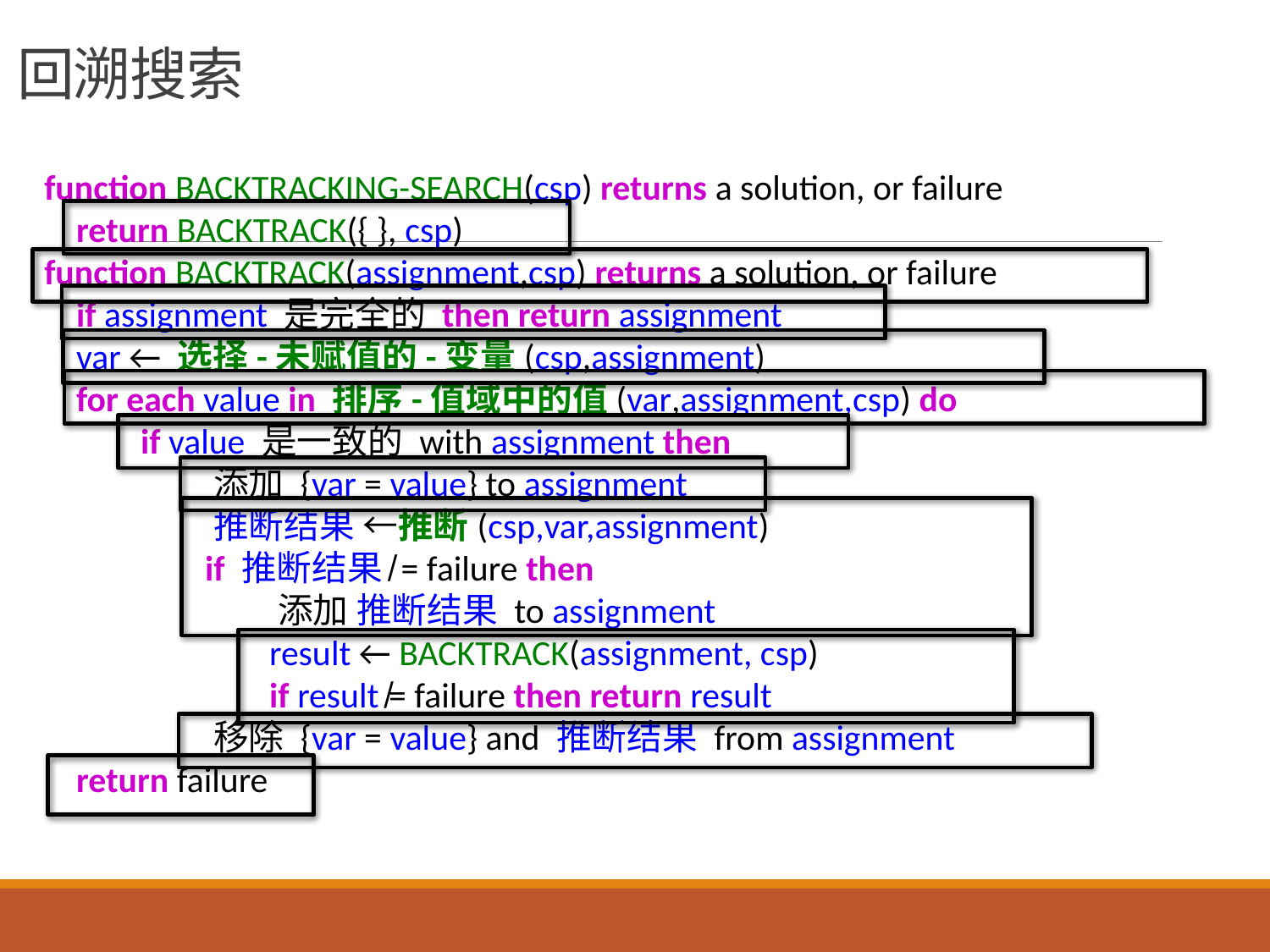

# 回溯搜索
function BACKTRACKING-SEARCH(csp) returns a solution, or failure
    return BACKTRACK({ }, csp)
function BACKTRACK(assignment,csp) returns a solution, or failure
    if assignment 是完全的 then return assignment
    var ← 选择-未赋值的-变量(csp,assignment)
    for each value in 排序-值域中的值(var,assignment,csp) do
            if value 是一致的 with assignment then
                    添加 {var = value} to assignment
                    推断结果 ←推断(csp,var,assignment)
                    if 推断结果 ̸= failure then
                            添加 推断结果 to assignment
                            result ← BACKTRACK(assignment, csp)
                            if result ̸= failure then return result
                    移除 {var = value} and 推断结果 from assignment
    return failure